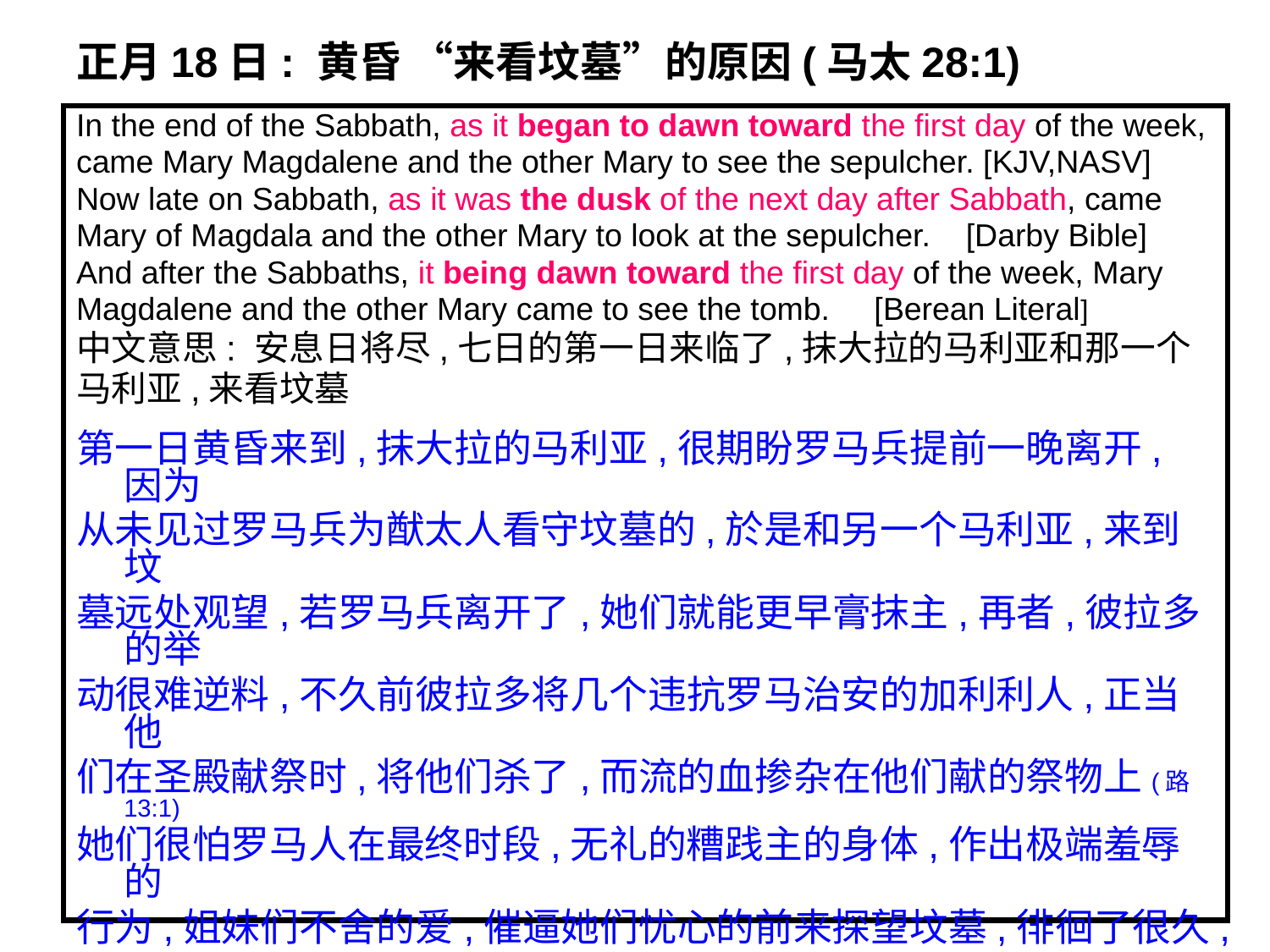

# 正月18日: 黄昏 “来看坟墓”的原因(马太28:1)
In the end of the Sabbath, as it began to dawn toward the first day of the week,
came Mary Magdalene and the other Mary to see the sepulcher. [KJV,NASV]
Now late on Sabbath, as it was the dusk of the next day after Sabbath, came
Mary of Magdala and the other Mary to look at the sepulcher.    [Darby Bible]
And after the Sabbaths, it being dawn toward the first day of the week, Mary
Magdalene and the other Mary came to see the tomb.     [Berean Literal]
中文意思: 安息日将尽,七日的第一日来临了,抹大拉的马利亚和那一个
马利亚,来看坟墓

第一日黄昏来到,抹大拉的马利亚,很期盼罗马兵提前一晚离开, 因为
从未见过罗马兵为猷太人看守坟墓的,於是和另一个马利亚,来到坟
墓远处观望,若罗马兵离开了,她们就能更早膏抹主,再者,彼拉多的举
动很难逆料,不久前彼拉多将几个违抗罗马治安的加利利人,正当他
们在圣殿献祭时,将他们杀了,而流的血掺杂在他们献的祭物上(路13:1)
她们很怕罗马人在最终时段,无礼的糟践主的身体,作出极端羞辱的
行为,姐妹们不舍的爱,催逼她们忧心的前来探望坟墓,徘徊了很久,
但罗马兵毫无离开的迹象,夜幕低垂,黑暗深沉,不知有多晚了,她们才
回来,继续忍耐到18日的黎明,罗马兵必定离开的时分